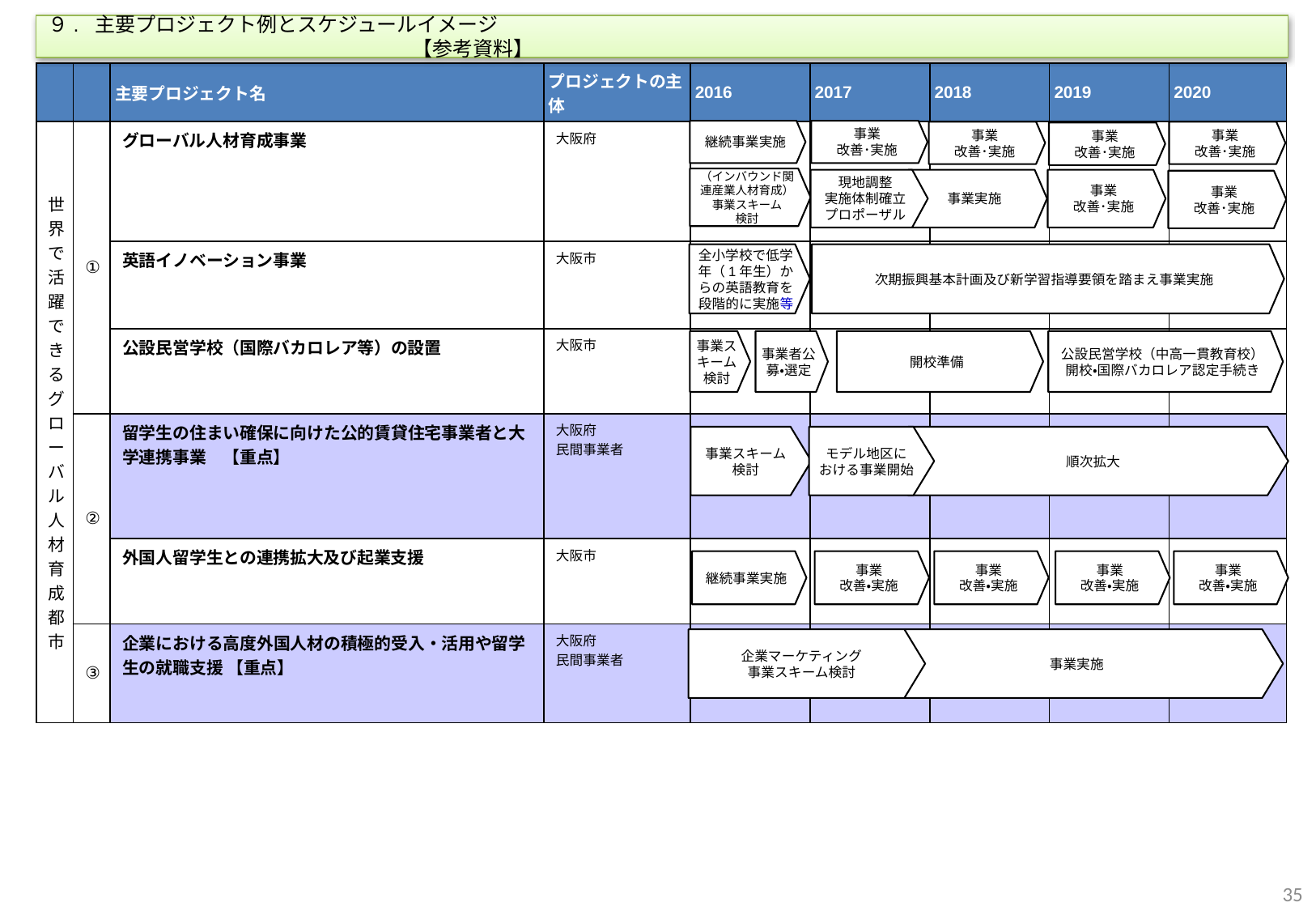

９.  主要プロジェクト例とスケジュールイメージ　　　　　　　　　　　　　　　　　　　　　　　　　　　　　　　　　　　　　　　　　　　　　　　　　　　　　　　　【参考資料】
|  |  | 主要プロジェクト名 | プロジェクトの主体 | 2016 | 2017 | 2018 | 2019 | 2020 |
| --- | --- | --- | --- | --- | --- | --- | --- | --- |
| 世界で活躍できるグローバル人材育成都市 | ① | グローバル人材育成事業 | 大阪府 |  |  |  |  |  |
|  |  | 英語イノベーション事業 | 大阪市 |  |  |  |  |  |
|  |  | 公設民営学校（国際バカロレア等）の設置 | 大阪市 |  |  |  |  |  |
|  | ② | 留学生の住まい確保に向けた公的賃貸住宅事業者と大学連携事業　【重点】 | 大阪府 民間事業者 |  |  |  |  |  |
|  |  | 外国人留学生との連携拡大及び起業支援 | 大阪市 |  |  |  |  |  |
|  | ③ | 企業における高度外国人材の積極的受入・活用や留学生の就職支援 【重点】 | 大阪府 民間事業者 |  |  |  |  |  |
継続事業実施
事業
改善･実施
事業
改善･実施
事業
改善･実施
事業
改善･実施
（インバウンド関連産業人材育成）
事業スキーム
検討
現地調整
実施体制確立
プロポーザル
事業実施
事業
改善･実施
事業
改善･実施
全小学校で低学年（1年生）からの英語教育を段階的に実施等
次期振興基本計画及び新学習指導要領を踏まえ事業実施
事業スキーム検討
事業者公募・選定
開校準備
公設民営学校（中高一貫教育校）
開校・国際バカロレア認定手続き
|  |
| --- |
事業スキーム
検討
モデル地区に
おける事業開始
順次拡大
継続事業実施
事業
改善・実施
事業
改善・実施
事業
改善・実施
事業
改善・実施
企業マーケティング
事業スキーム検討
事業実施
35